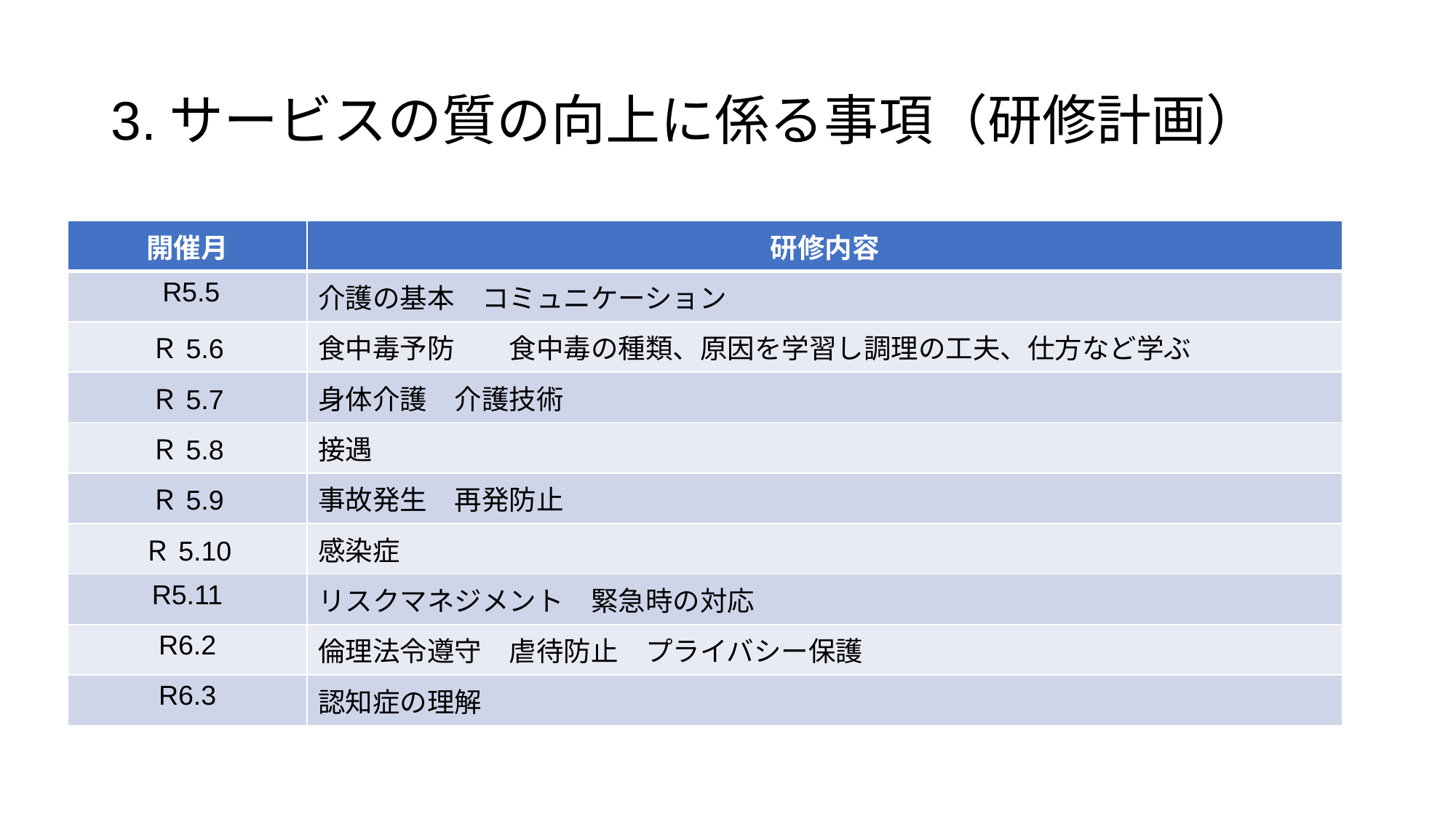

# 3.サービスの質の向上に係る事項（研修計画）
| 開催月 | 研修内容 |
| --- | --- |
| R5.5 | 介護の基本　コミュニケーション |
| Ｒ5.6 | 食中毒予防　　食中毒の種類、原因を学習し調理の工夫、仕方など学ぶ |
| Ｒ5.7 | 身体介護　介護技術 |
| Ｒ5.8 | 接遇 |
| Ｒ5.9 | 事故発生　再発防止 |
| Ｒ5.10 | 感染症 |
| R5.11 | リスクマネジメント　緊急時の対応 |
| R6.2 | 倫理法令遵守　虐待防止　プライバシー保護 |
| R6.3 | 認知症の理解 |